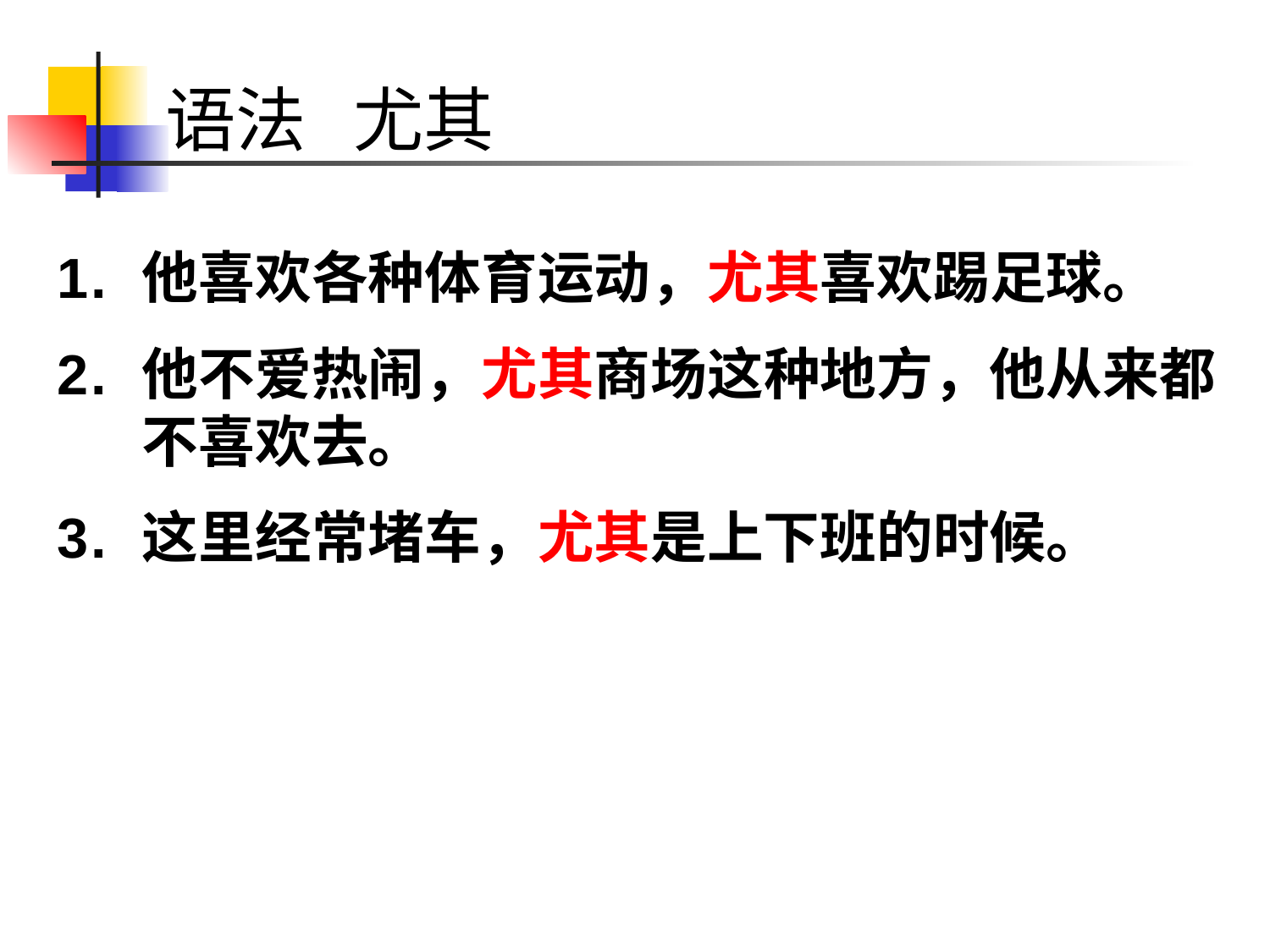

# 语法   尤其
他喜欢各种体育运动，尤其喜欢踢足球。
他不爱热闹，尤其商场这种地方，他从来都不喜欢去。
这里经常堵车，尤其是上下班的时候。